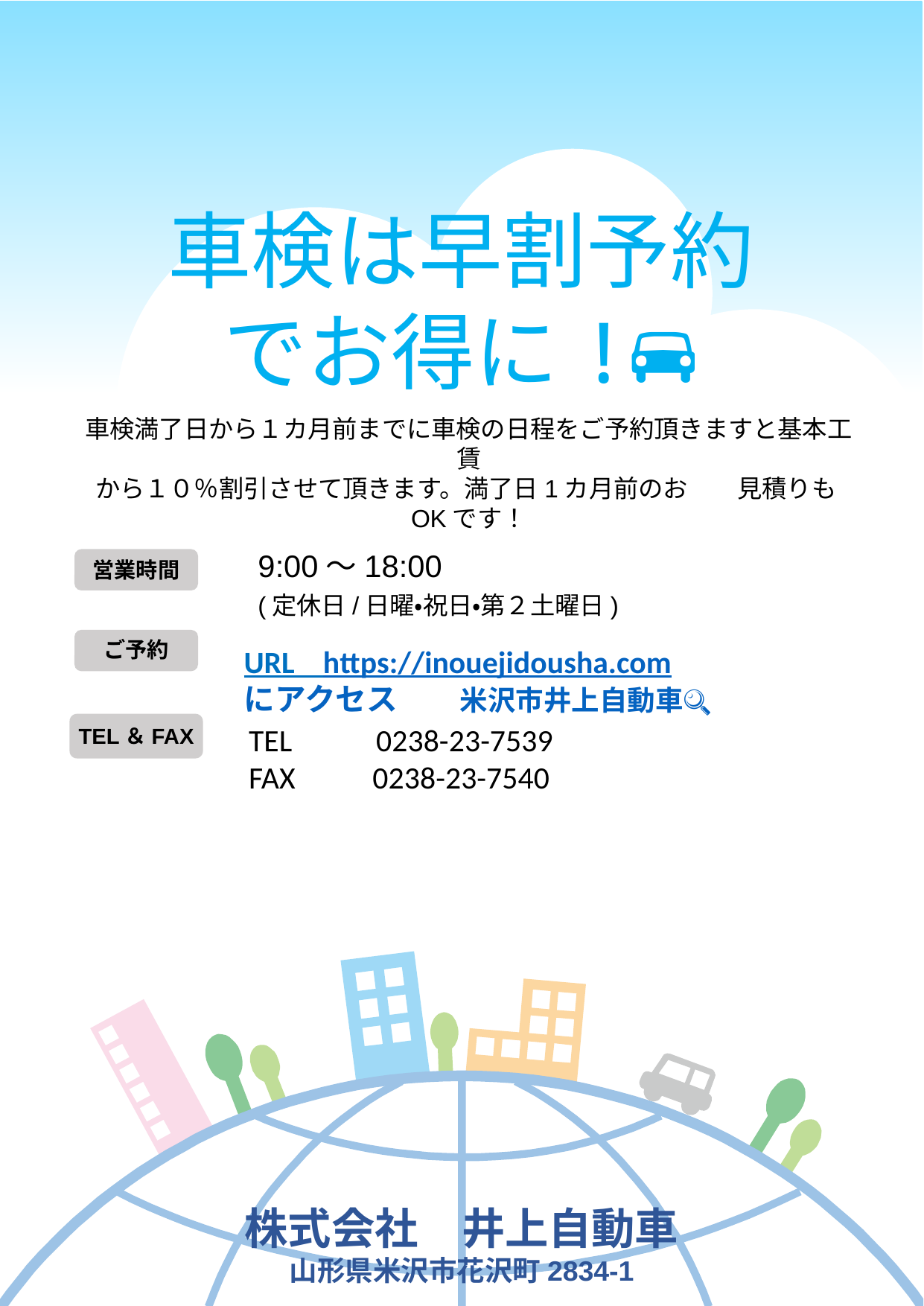

お
車検は早割予約
でお得に!🚘
車検満了日から１カ月前までに車検の日程をご予約頂きますと基本工賃
から１０％割引させて頂きます。満了日1カ月前のお　　見積りもOKです！

　9:00～18:00
　(定休日/日曜・祝日・第２土曜日)

営業時間

ご予約
URL    https://inouejidousha.com
にアクセス　　米沢市井上自動車🔍

TEL＆FAX
TEL 　　0238-23-7539
FAX　　0238-23-7540

株式会社　井上自動車
山形県米沢市花沢町2834-1